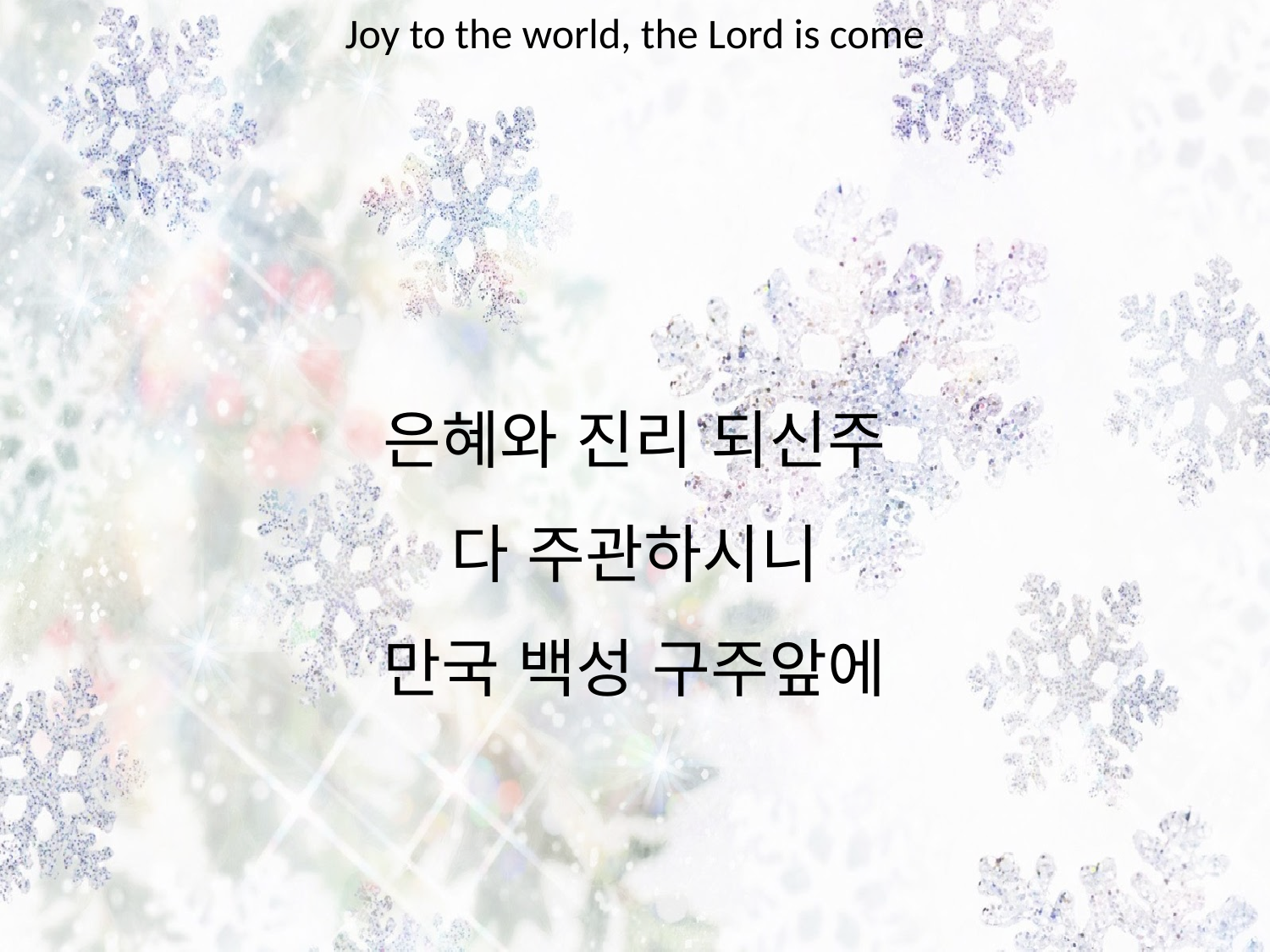

Joy to the world, the Lord is come
#
은혜와 진리 되신주
다 주관하시니
만국 백성 구주앞에